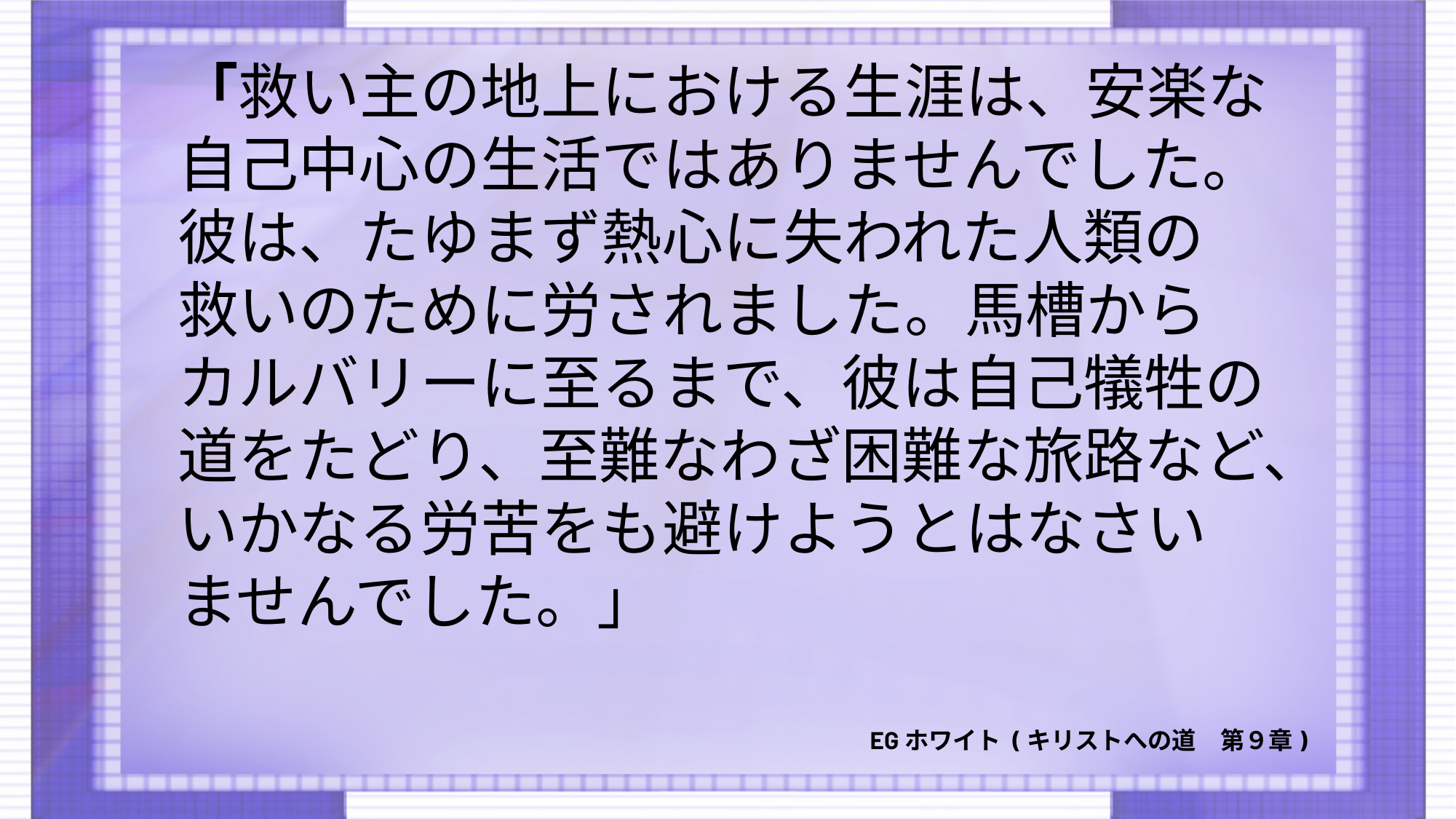

「救い主の地上における生涯は、安楽な自己中心の生活ではありませんでした。彼は、たゆまず熱心に失われた人類の　救いのために労されました。馬槽から　カルバリーに至るまで、彼は自己犠牲の道をたどり、至難なわざ困難な旅路など、いかなる労苦をも避けようとはなさい　ませんでした。」
EGホワイト (キリストへの道　第９章)